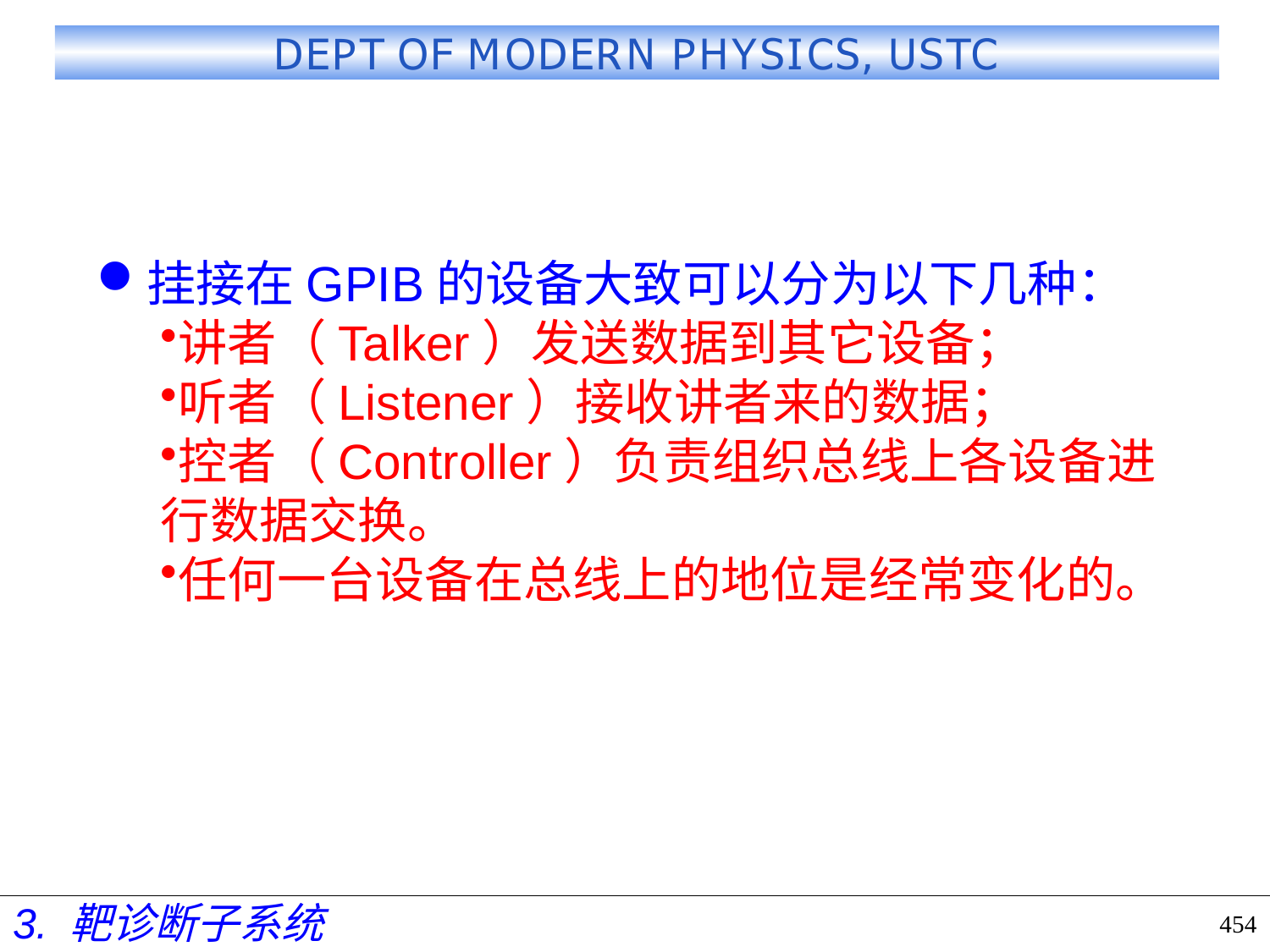

挂接在GPIB的设备大致可以分为以下几种：
讲者（Talker）发送数据到其它设备；
听者（Listener）接收讲者来的数据；
控者（Controller）负责组织总线上各设备进行数据交换。
任何一台设备在总线上的地位是经常变化的。
3. 靶诊断子系统
454